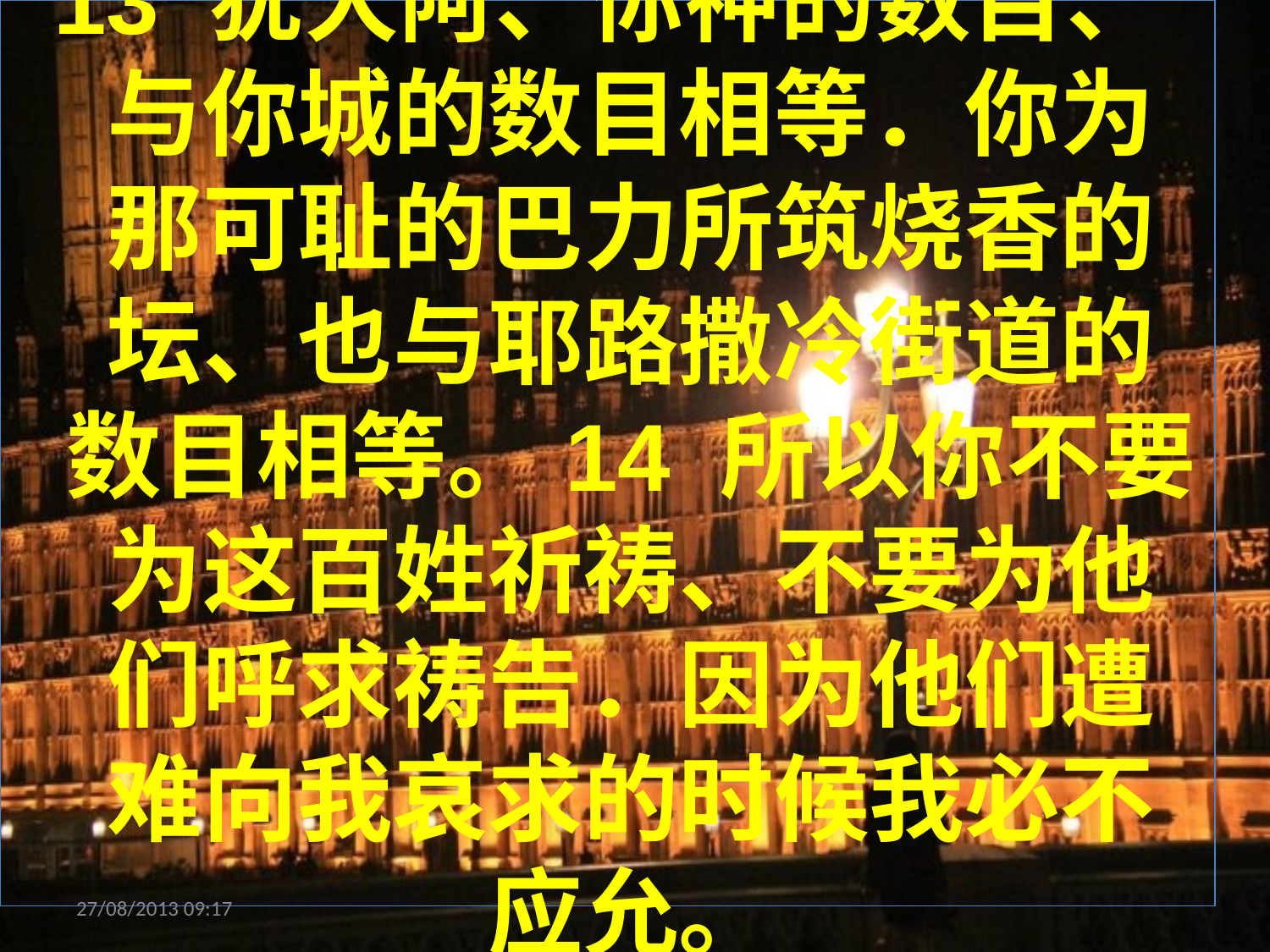

13 犹大阿、你神的数目、与你城的数目相等．你为那可耻的巴力所筑烧香的坛、也与耶路撒冷街道的数目相等。14 所以你不要为这百姓祈祷、不要为他们呼求祷告．因为他们遭难向我哀求的时候我必不应允。
27/08/2013 09:17